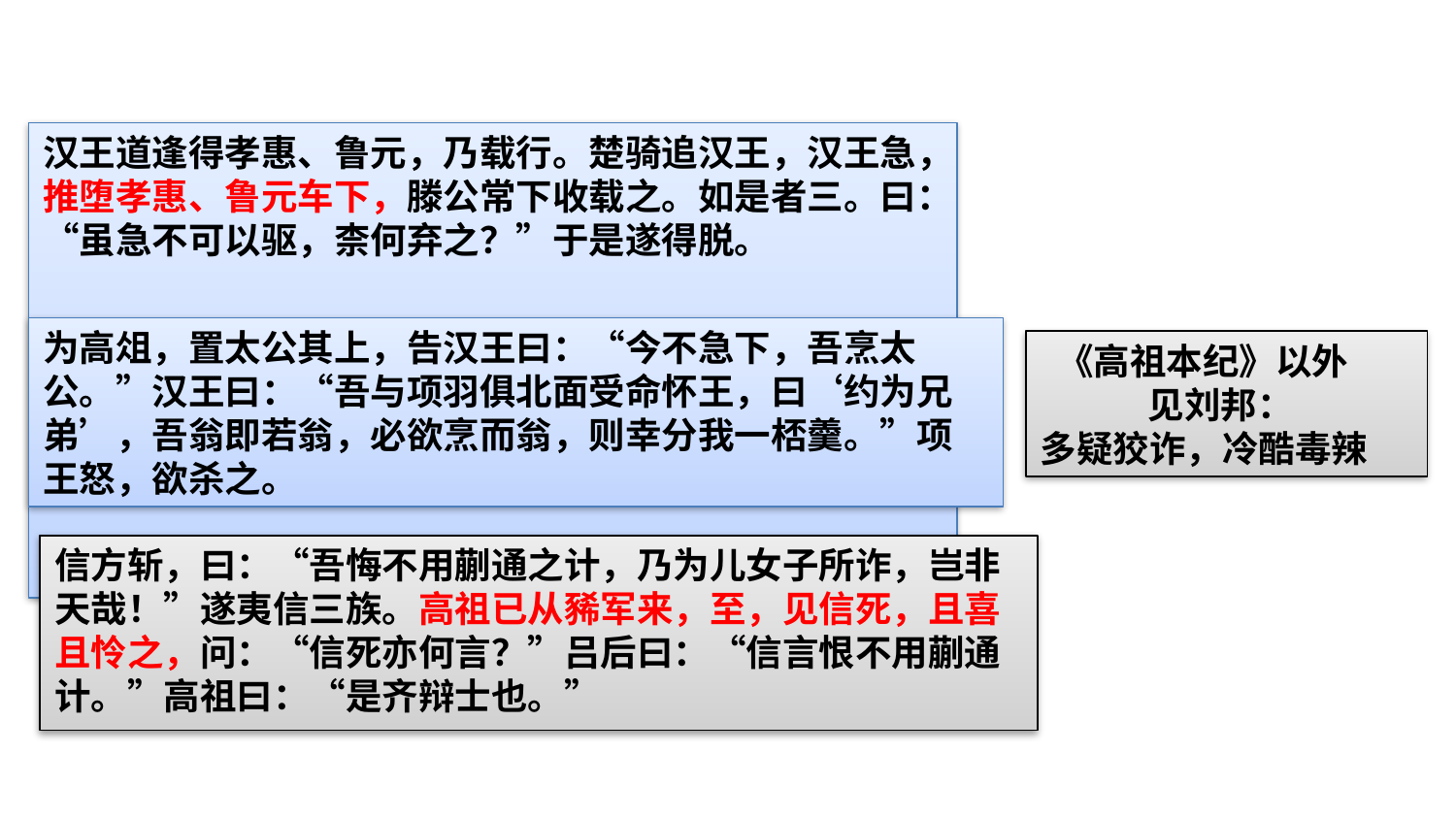

#
汉王道逢得孝惠、鲁元，乃载行。楚骑追汉王，汉王急，推堕孝惠、鲁元车下，滕公常下收载之。如是者三。曰：“虽急不可以驱，柰何弃之？”于是遂得脱。
为高俎，置太公其上，告汉王曰：“今不急下，吾烹太公。”汉王曰：“吾与项羽俱北面受命怀王，曰‘约为兄弟’，吾翁即若翁，必欲烹而翁，则幸分我一桮羹。”项王怒，欲杀之。
 《高祖本纪》以外
            见刘邦：
多疑狡诈，冷酷毒辣
信方斩，曰：“吾悔不用蒯通之计，乃为儿女子所诈，岂非天哉！”遂夷信三族。高祖已从豨军来，至，见信死，且喜且怜之，问：“信死亦何言？”吕后曰：“信言恨不用蒯通计。”高祖曰：“是齐辩士也。”